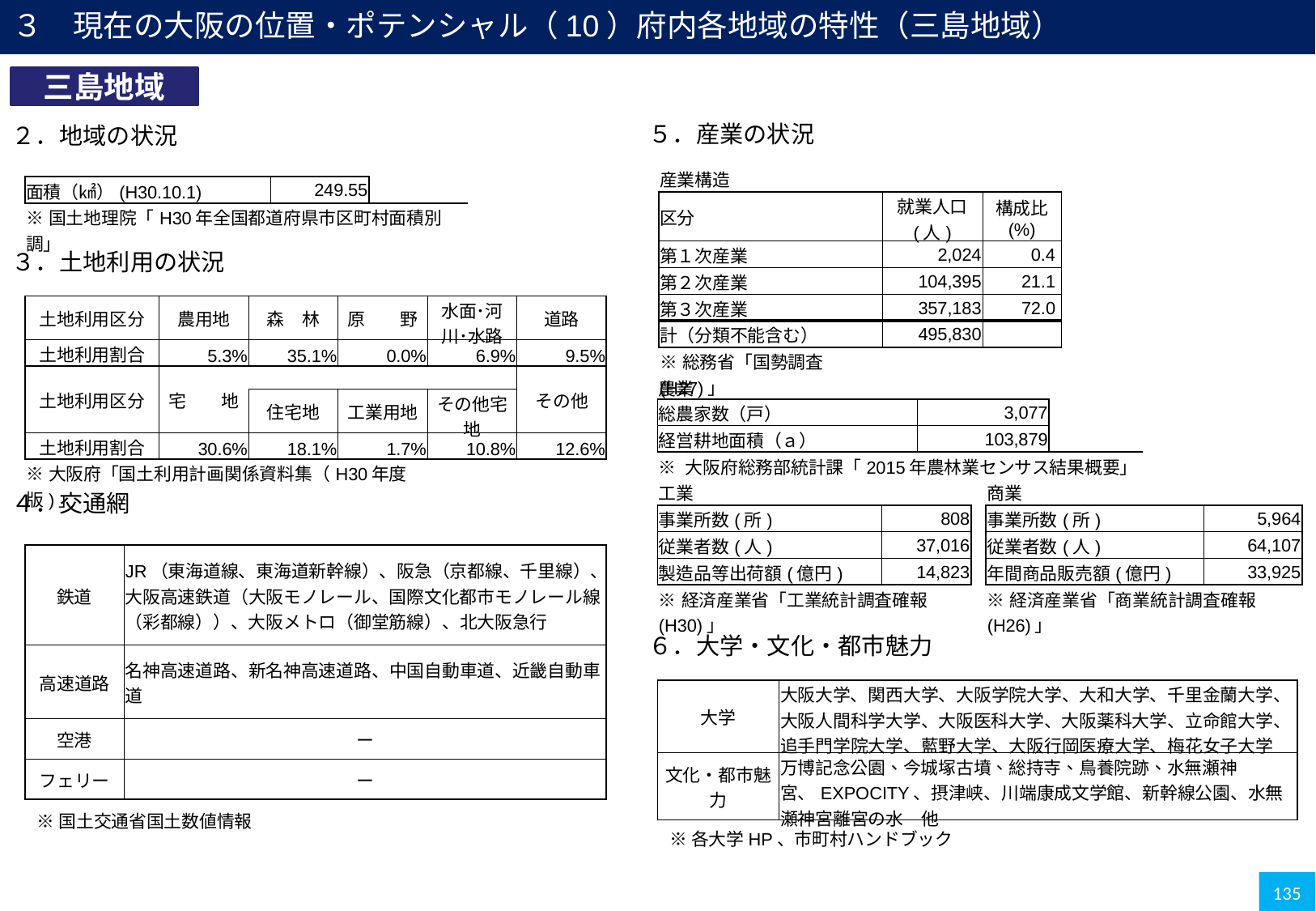

３　現在の大阪の位置・ポテンシャル（10）府内各地域の特性（三島地域）
三島地域
５．産業の状況
２．地域の状況
| 産業構造 |  |  |  |
| --- | --- | --- | --- |
| 区分 |  | 就業人口 (人) | 構成比 (%) |
| 第１次産業 |  | 2,024 | 0.4 |
| 第２次産業 |  | 104,395 | 21.1 |
| 第３次産業 |  | 357,183 | 72.0 |
| 計（分類不能含む） |  | 495,830 |  |
| ※総務省「国勢調査(H27)」 |  |  |  |
| 面積（㎢）(H30.10.1) | 249.55 |  |
| --- | --- | --- |
| ※国土地理院「H30年全国都道府県市区町村面積別調」 |  |  |
３．土地利用の状況
| 土地利用区分 | 農用地 | 森　林 | 原　　野 | 水面･河川･水路 | 道路 |
| --- | --- | --- | --- | --- | --- |
| 土地利用割合 | 5.3% | 35.1% | 0.0% | 6.9% | 9.5% |
| 土地利用区分 | 宅　　地 |  |  |  | その他 |
|  |  | 住宅地 | 工業用地 | その他宅地 |  |
| 土地利用割合 | 30.6% | 18.1% | 1.7% | 10.8% | 12.6% |
| ※大阪府「国土利用計画関係資料集（H30年度版)」 |  |  |  |  |  |
| 農業 |  |  |  |  |
| --- | --- | --- | --- | --- |
| 総農家数（戸） |  | 3,077 |  |  |
| 経営耕地面積（ａ） |  | 103,879 |  |  |
| ※ 大阪府総務部統計課「2015年農林業センサス結果概要」 |  |  |  |  |
| 工業 |  |  |
| --- | --- | --- |
| 事業所数(所) |  | 808 |
| 従業者数(人) |  | 37,016 |
| 製造品等出荷額(億円) |  | 14,823 |
| ※経済産業省「工業統計調査確報(H30)」 |  |  |
| 商業 |  |  |
| --- | --- | --- |
| 事業所数(所) |  | 5,964 |
| 従業者数(人) |  | 64,107 |
| 年間商品販売額(億円) |  | 33,925 |
| ※経済産業省「商業統計調査確報(H26)」 |  |  |
４．交通網
| 鉄道 | JR（東海道線、東海道新幹線）、阪急（京都線、千里線）、大阪高速鉄道（大阪モノレール、国際文化都市モノレール線（彩都線））、大阪メトロ（御堂筋線）、北大阪急行 |
| --- | --- |
| 高速道路 | 名神高速道路、新名神高速道路、中国自動車道、近畿自動車道 |
| 空港 | ー |
| フェリー | ー |
６．大学・文化・都市魅力
| 大学 | 大阪大学、関西大学、大阪学院大学、大和大学、千里金蘭大学、大阪人間科学大学、大阪医科大学、大阪薬科大学、立命館大学、追手門学院大学、藍野大学、大阪行岡医療大学、梅花女子大学 |
| --- | --- |
| 文化・都市魅力 | 万博記念公園、今城塚古墳、総持寺、鳥養院跡、水無瀬神宮、EXPOCITY、摂津峡、川端康成文学館、新幹線公園、水無瀬神宮離宮の水　他 |
※国土交通省国土数値情報
※各大学HP、市町村ハンドブック
135